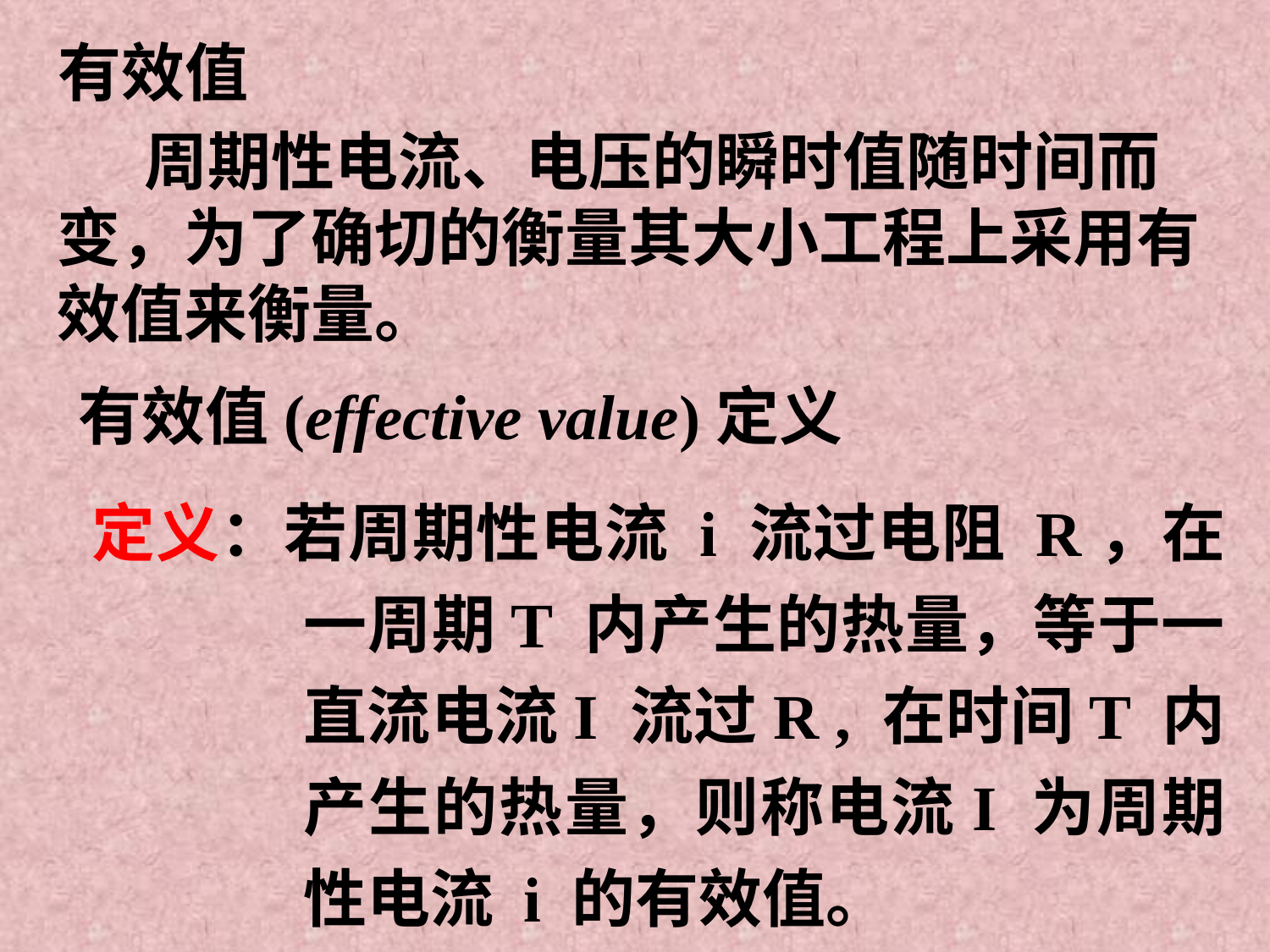

有效值
        周期性电流、电压的瞬时值随时间而变，为了确切的衡量其大小工程上采用有效值来衡量。
有效值(effective value)定义
定义：若周期性电流 i 流过电阻 R，在一周期T 内产生的热量，等于一直流电流I 流过R , 在时间T 内产生的热量，则称电流I 为周期性电流 i 的有效值。